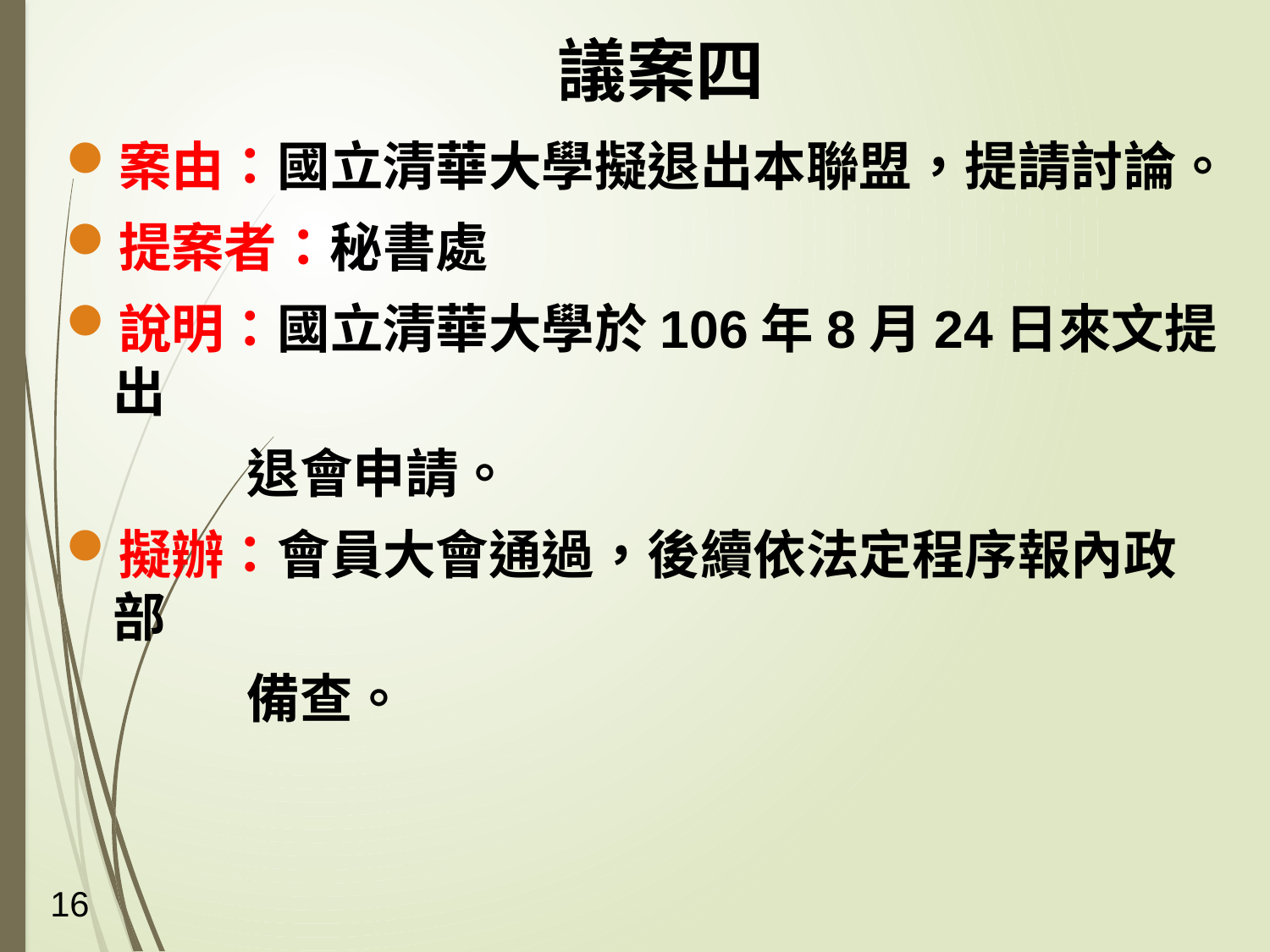

# 議案四
案由：國立清華大學擬退出本聯盟，提請討論。
提案者：秘書處
說明：國立清華大學於106年8月24日來文提出
              退會申請。
擬辦：會員大會通過，後續依法定程序報內政部
              備查。

16